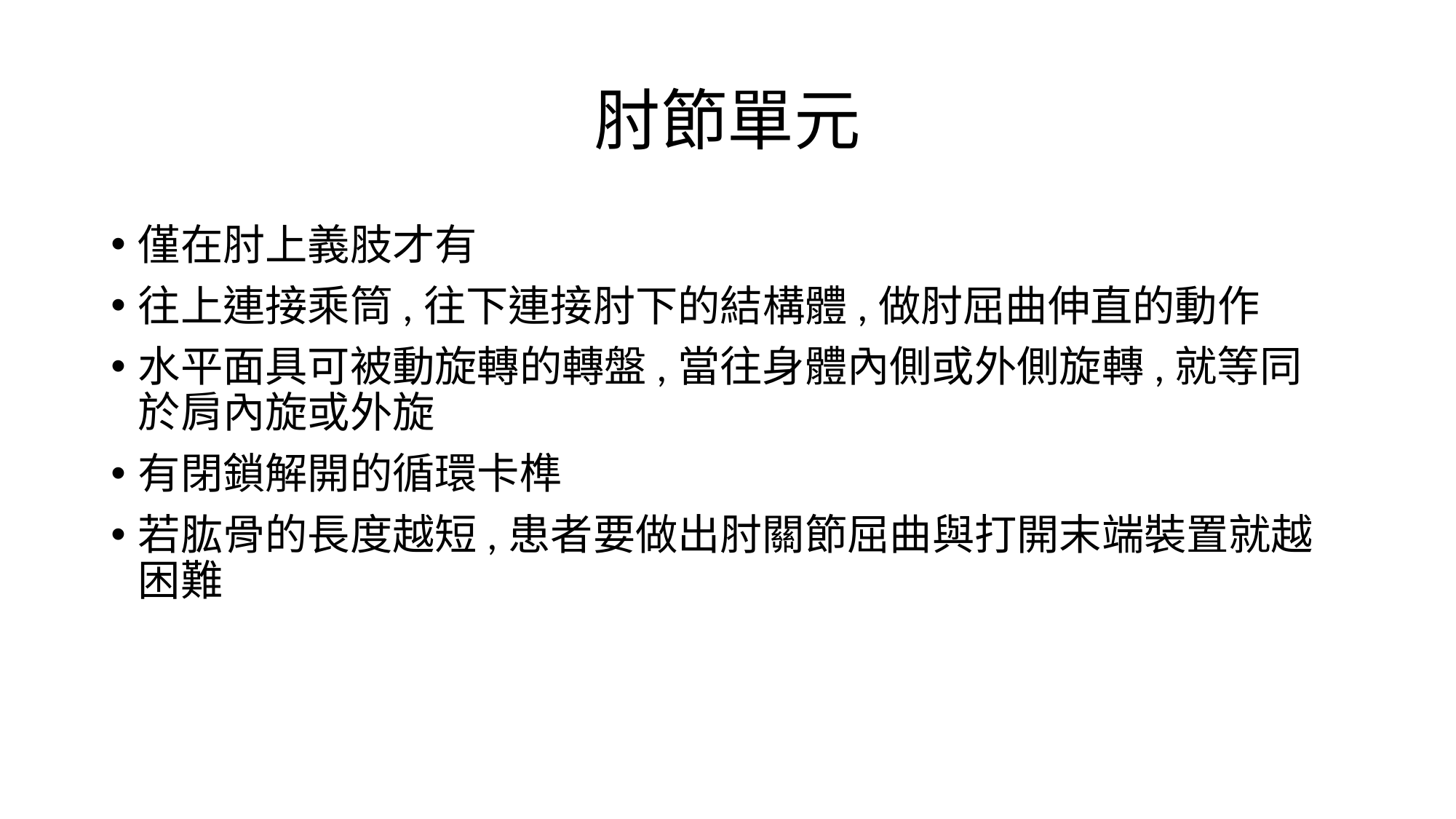

# 肘節單元
僅在肘上義肢才有
往上連接乘筒,往下連接肘下的結構體,做肘屈曲伸直的動作
水平面具可被動旋轉的轉盤,當往身體內側或外側旋轉,就等同於肩內旋或外旋
有閉鎖解開的循環卡榫
若肱骨的長度越短,患者要做出肘關節屈曲與打開末端裝置就越困難